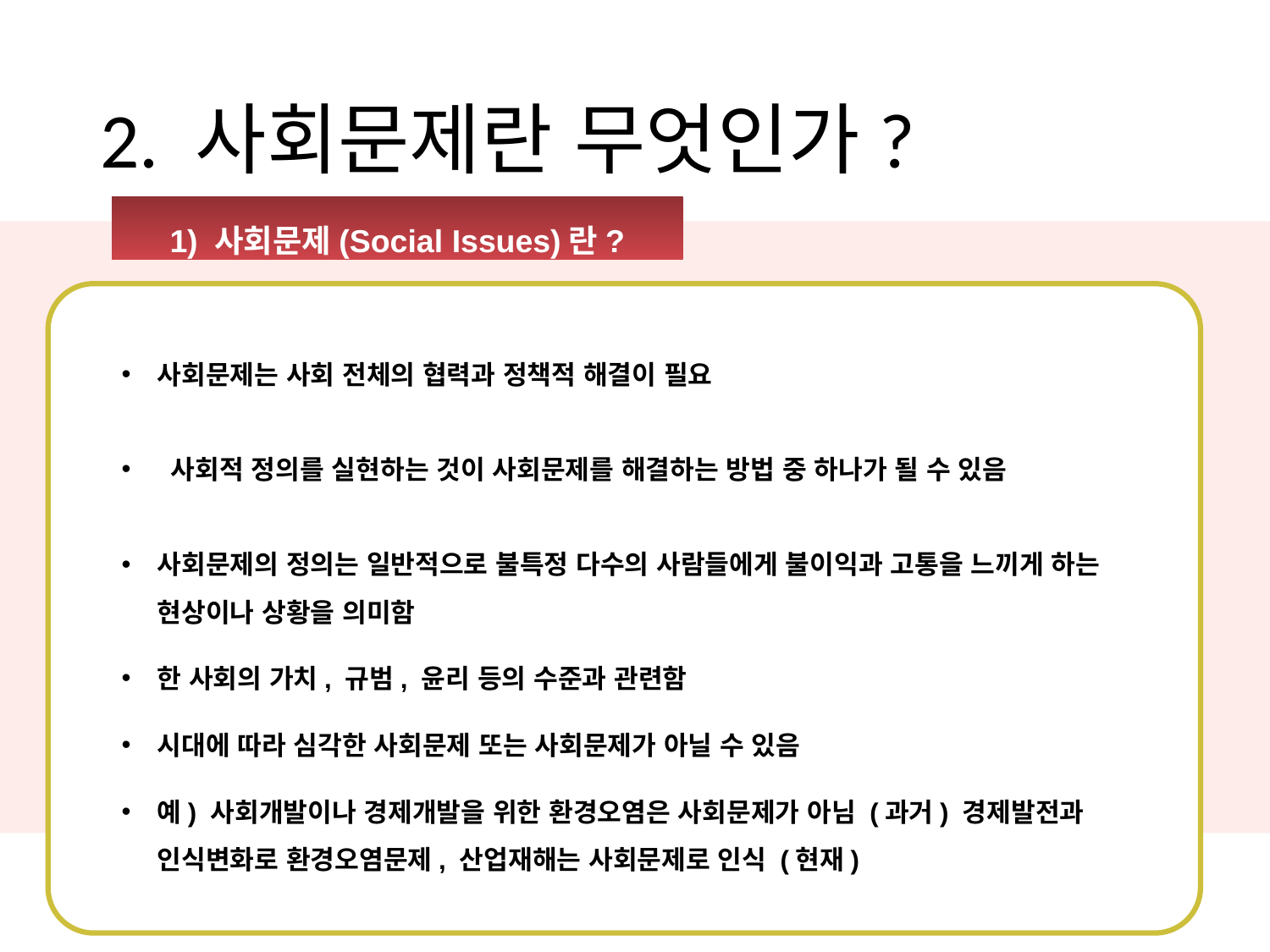

# 2. 사회문제란 무엇인가?
1) 사회문제(Social Issues)란?

사회문제는 사회 전체의 협력과 정책적 해결이 필요

 사회적 정의를 실현하는 것이 사회문제를 해결하는 방법 중 하나가 될 수 있음

사회문제의 정의는 일반적으로 불특정 다수의 사람들에게 불이익과 고통을 느끼게 하는 현상이나 상황을 의미함

한 사회의 가치, 규범, 윤리 등의 수준과 관련함

시대에 따라 심각한 사회문제 또는 사회문제가 아닐 수 있음

예) 사회개발이나 경제개발을 위한 환경오염은 사회문제가 아님 (과거) 경제발전과 인식변화로 환경오염문제, 산업재해는 사회문제로 인식 (현재)
29쪽